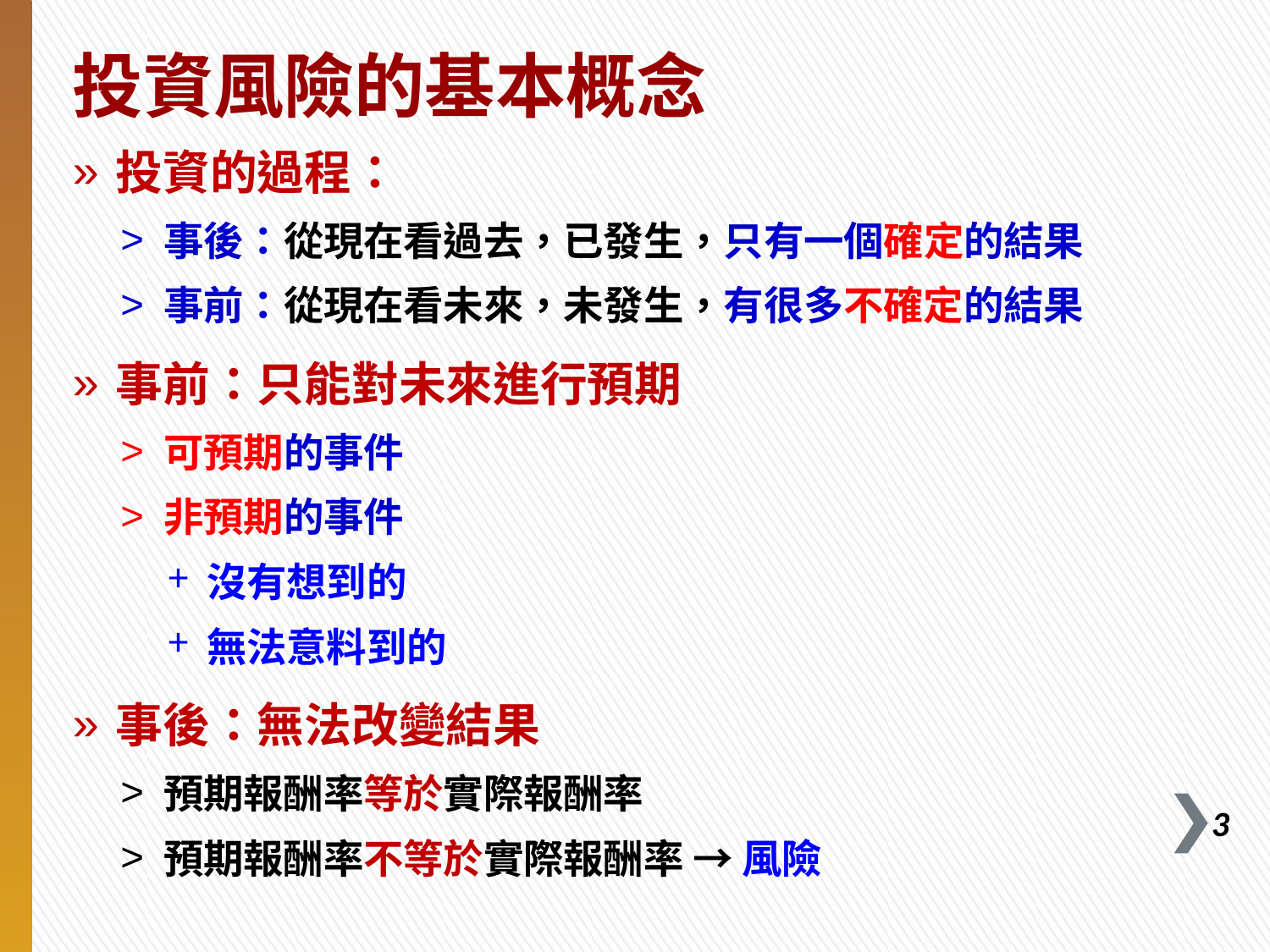

# 投資風險的基本概念
投資的過程：
事後：從現在看過去，已發生，只有一個確定的結果
事前：從現在看未來，未發生，有很多不確定的結果
事前：只能對未來進行預期
可預期的事件
非預期的事件
沒有想到的
無法意料到的
事後：無法改變結果
預期報酬率等於實際報酬率
預期報酬率不等於實際報酬率 → 風險

3